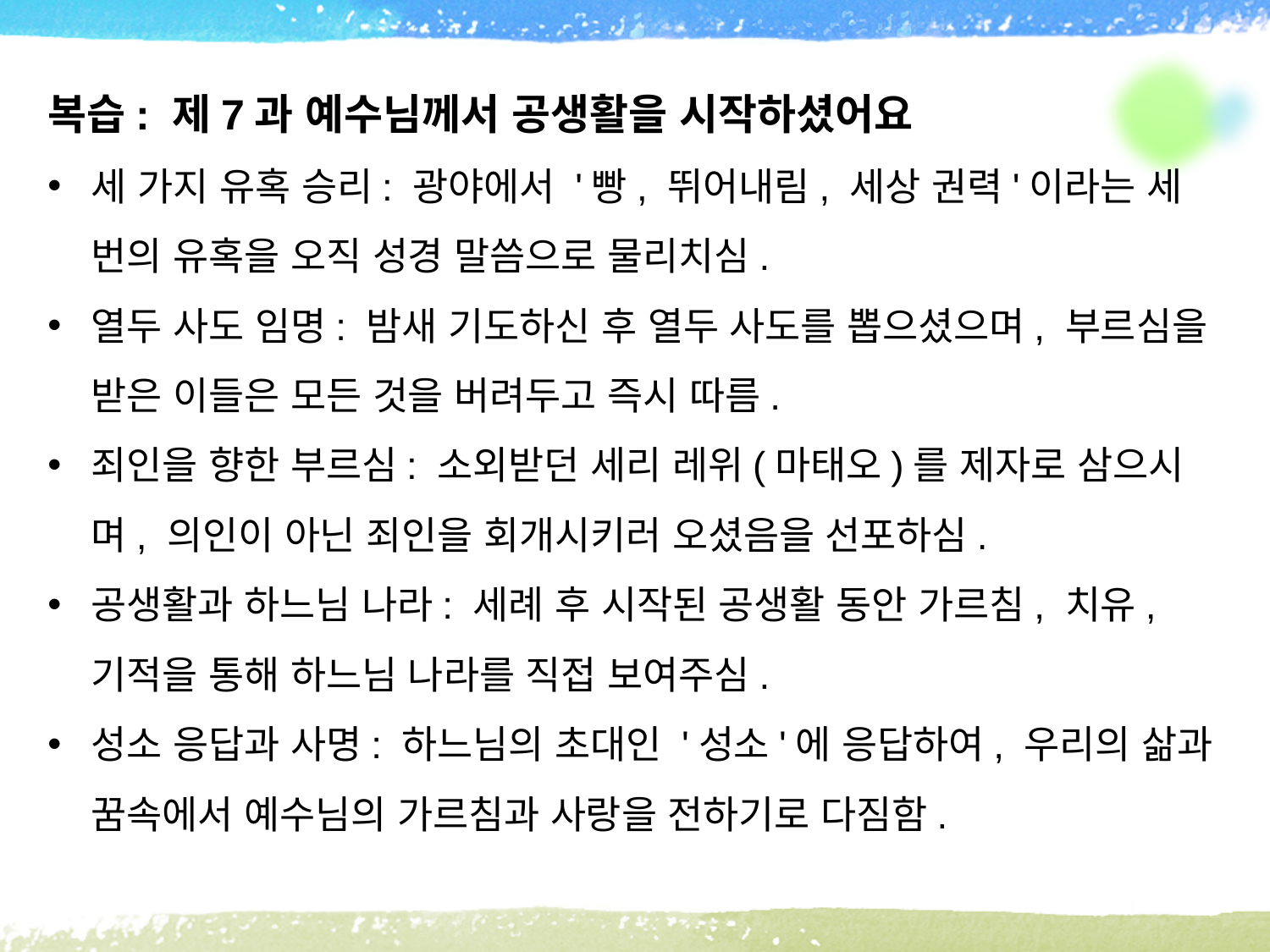

복습: 제7과 예수님께서 공생활을 시작하셨어요
세 가지 유혹 승리: 광야에서 '빵, 뛰어내림, 세상 권력'이라는 세 번의 유혹을 오직 성경 말씀으로 물리치심.
열두 사도 임명: 밤새 기도하신 후 열두 사도를 뽑으셨으며, 부르심을 받은 이들은 모든 것을 버려두고 즉시 따름.
죄인을 향한 부르심: 소외받던 세리 레위(마태오)를 제자로 삼으시며, 의인이 아닌 죄인을 회개시키러 오셨음을 선포하심.
공생활과 하느님 나라: 세례 후 시작된 공생활 동안 가르침, 치유, 기적을 통해 하느님 나라를 직접 보여주심.
성소 응답과 사명: 하느님의 초대인 '성소'에 응답하여, 우리의 삶과 꿈속에서 예수님의 가르침과 사랑을 전하기로 다짐함.